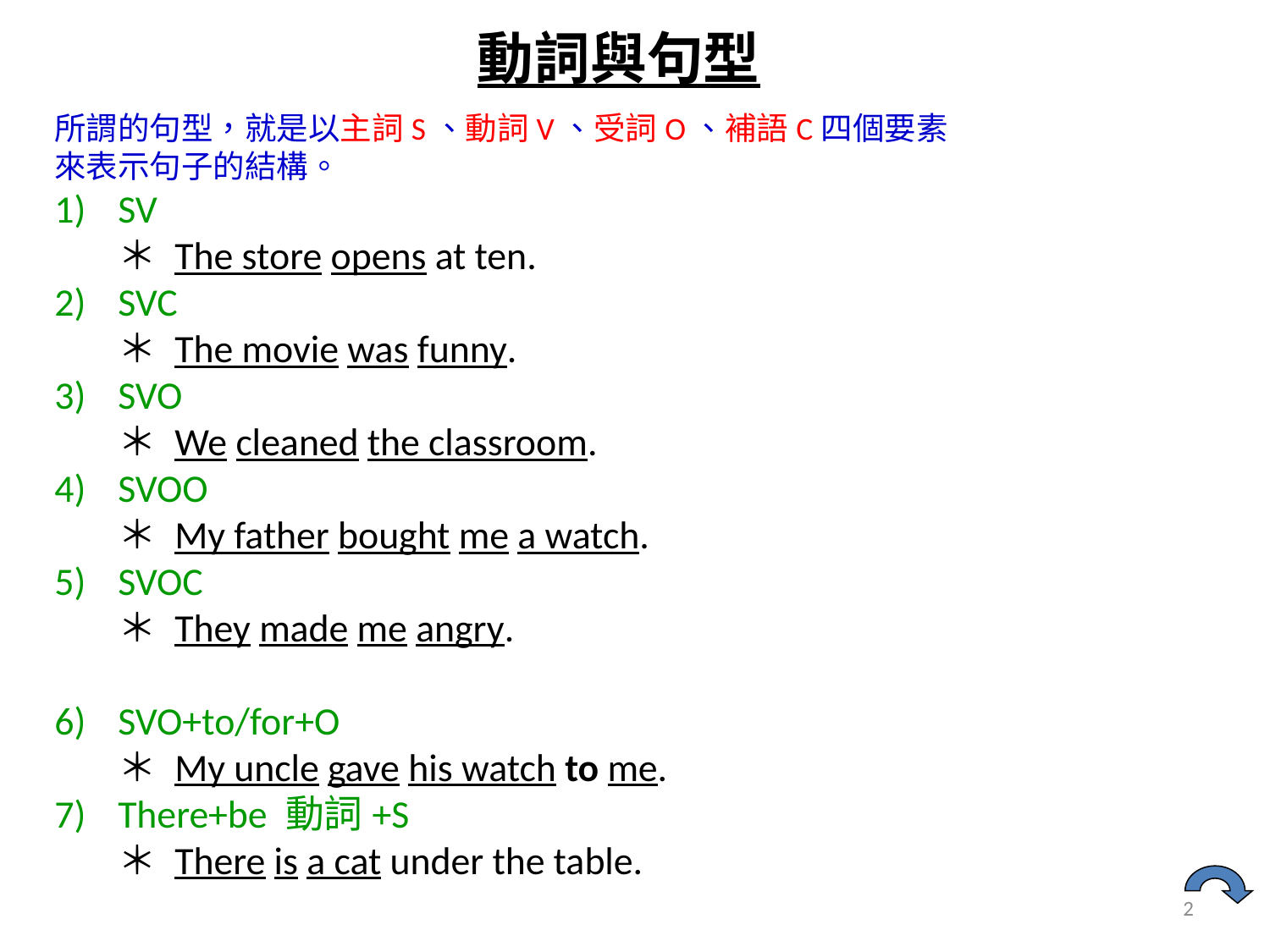

動詞與句型
所謂的句型，就是以主詞S、動詞V、受詞O、補語C四個要素
來表示句子的結構。
SV
＊ The store opens at ten.
SVC
＊ The movie was funny.
SVO
＊ We cleaned the classroom.
SVOO
＊ My father bought me a watch.
SVOC
＊ They made me angry.

SVO+to/for+O
＊ My uncle gave his watch to me.
There+be 動詞+S
＊ There is a cat under the table.

2